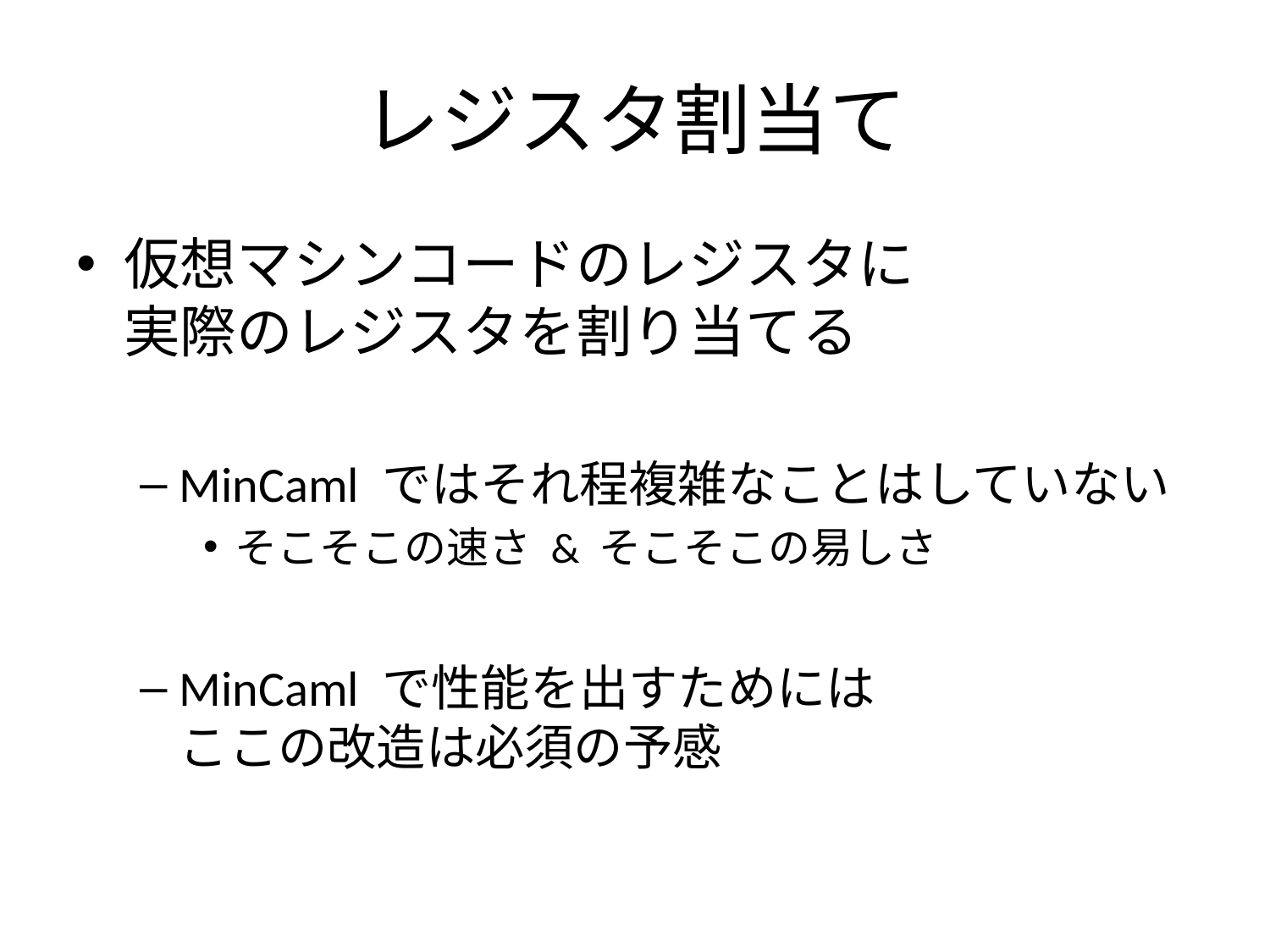

# レジスタ割当て
仮想マシンコードのレジスタに
実際のレジスタを割り当てる

MinCaml ではそれ程複雑なことはしていない
そこそこの速さ & そこそこの易しさ

MinCaml で性能を出すためには
ここの改造は必須の予感